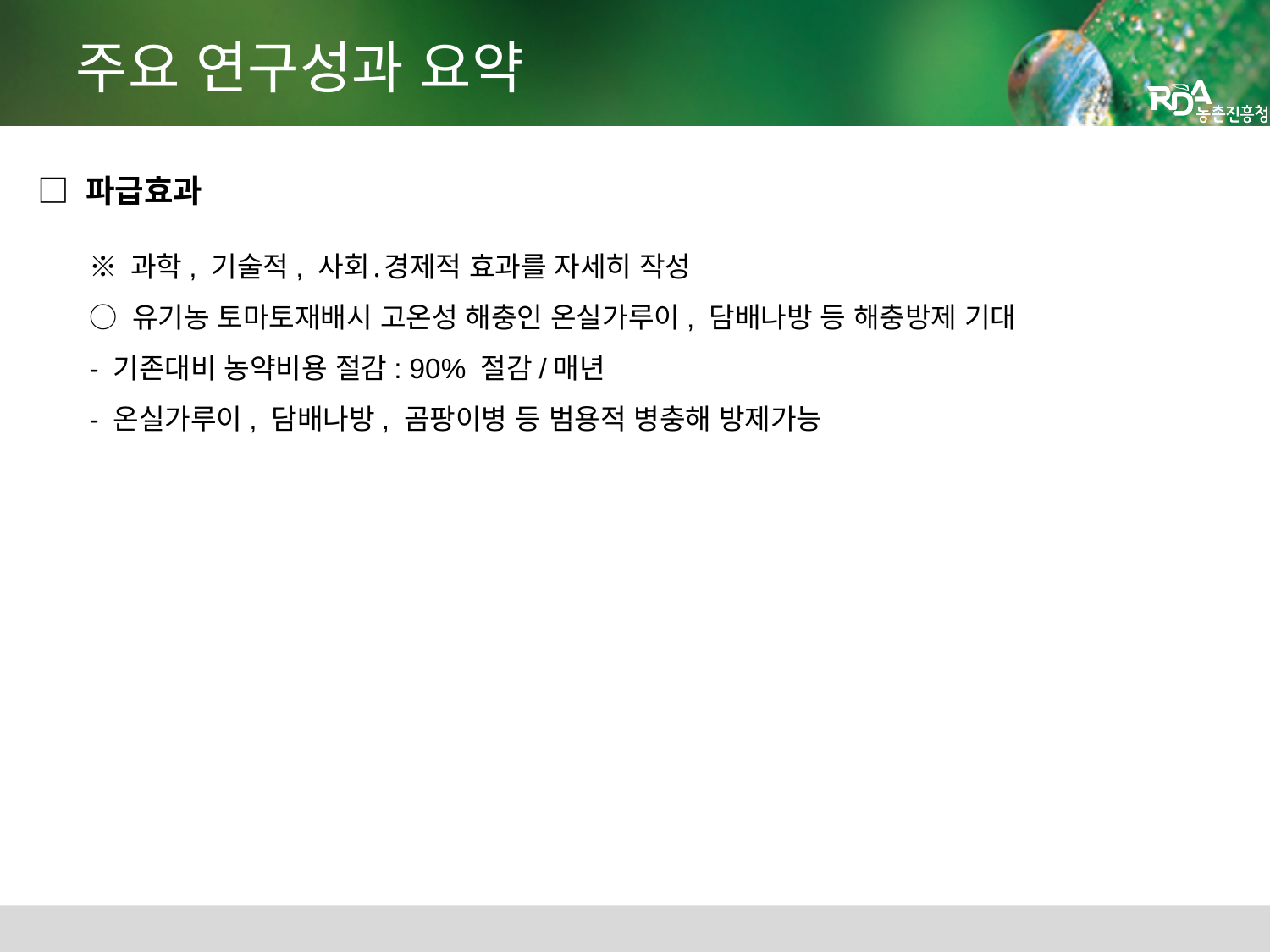

# 주요 연구성과 요약
□ 파급효과
※ 과학, 기술적, 사회․경제적 효과를 자세히 작성
○ 유기농 토마토재배시 고온성 해충인 온실가루이, 담배나방 등 해충방제 기대
- 기존대비 농약비용 절감: 90% 절감/매년
- 온실가루이, 담배나방, 곰팡이병 등 범용적 병충해 방제가능